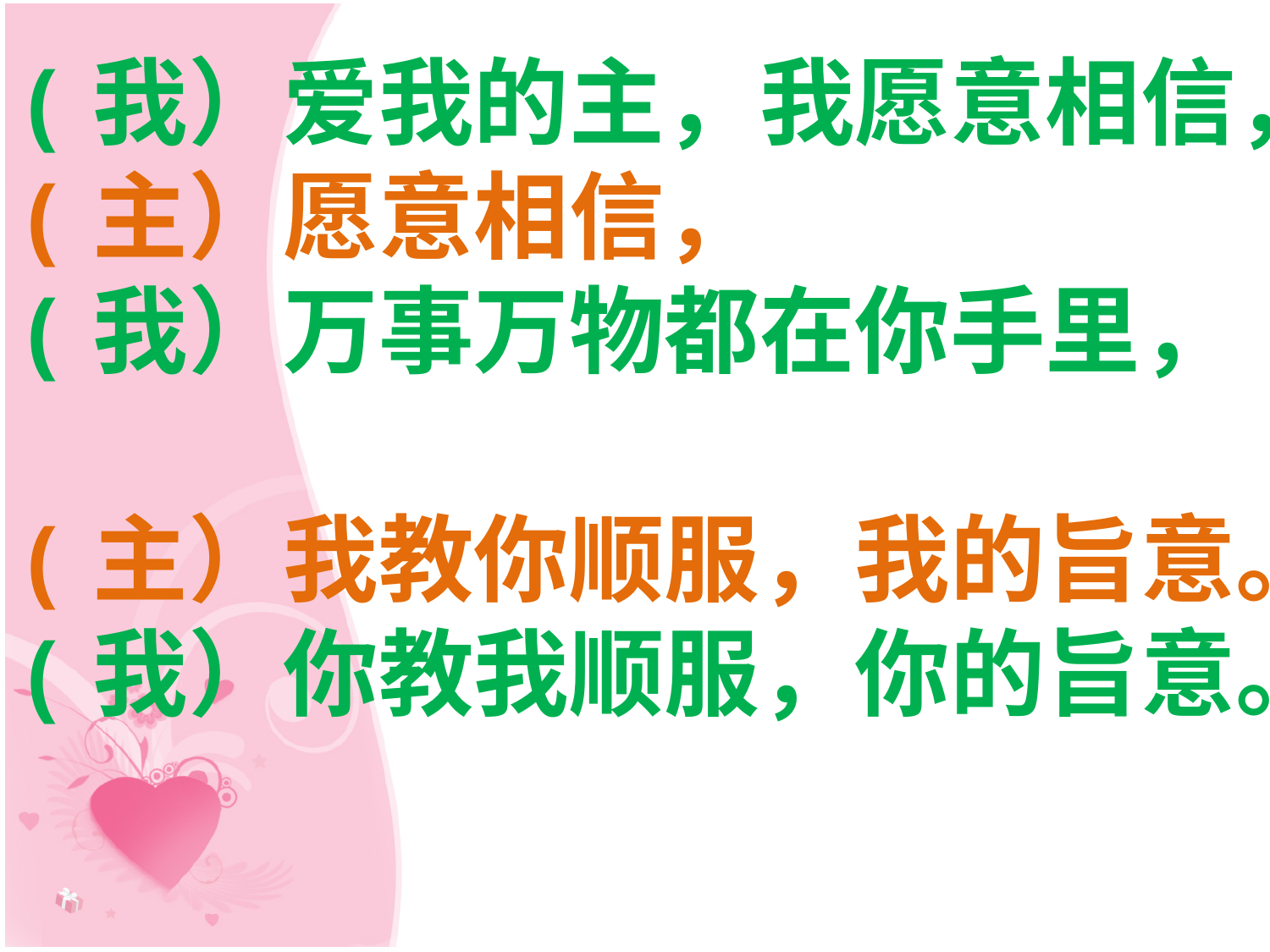

(我）爱我的主，我愿意相信，
(主）愿意相信，
(我）万事万物都在你手里，

(主）我教你顺服，我的旨意。
(我）你教我顺服，你的旨意。